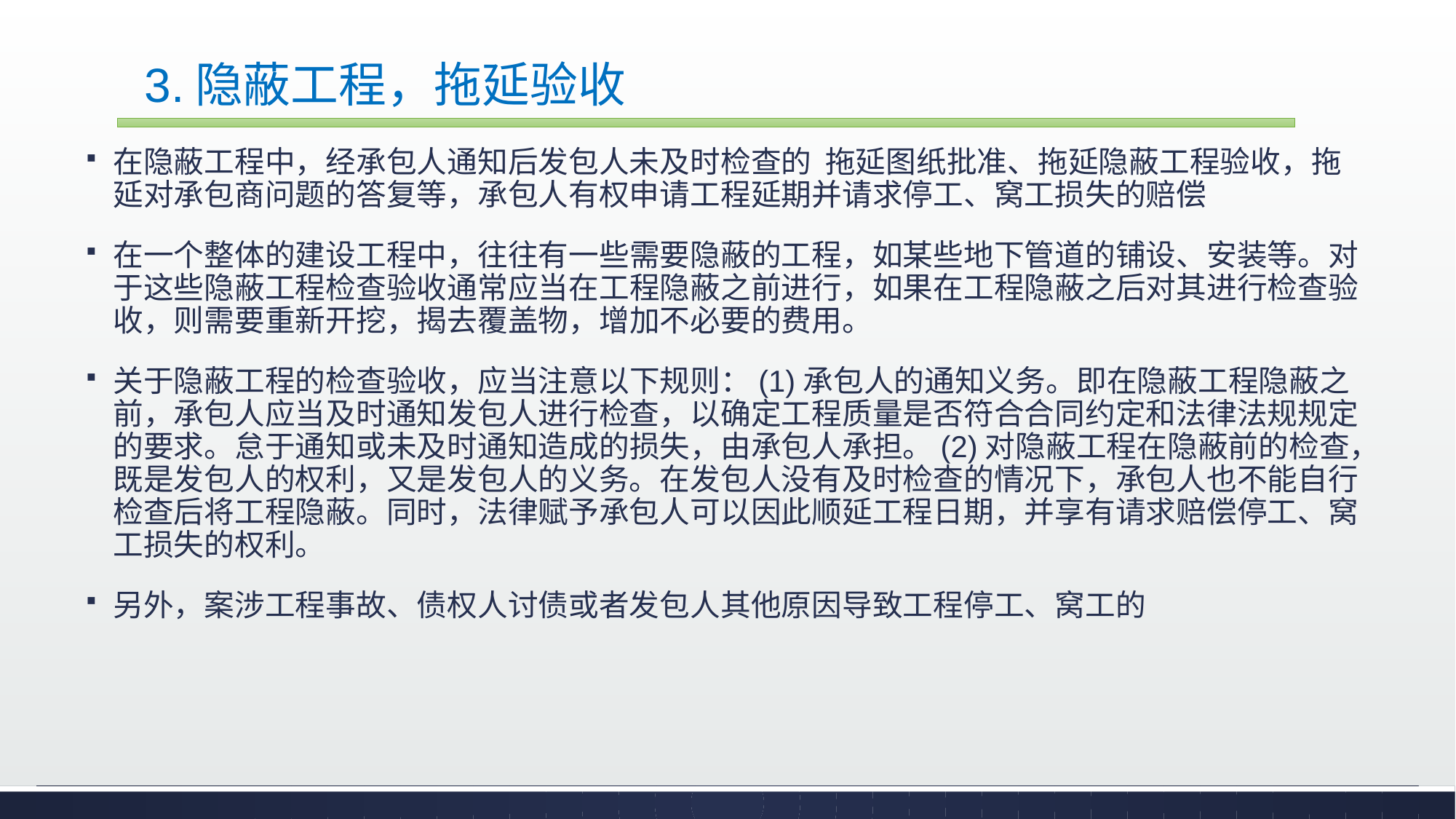

# 3.隐蔽工程，拖延验收

在隐蔽工程中，经承包人通知后发包人未及时检查的  拖延图纸批准、拖延隐蔽工程验收，拖延对承包商问题的答复等，承包人有权申请工程延期并请求停工、窝工损失的赔偿
在一个整体的建设工程中，往往有一些需要隐蔽的工程，如某些地下管道的铺设、安装等。对于这些隐蔽工程检查验收通常应当在工程隐蔽之前进行，如果在工程隐蔽之后对其进行检查验收，则需要重新开挖，揭去覆盖物，增加不必要的费用。
关于隐蔽工程的检查验收，应当注意以下规则：(1)承包人的通知义务。即在隐蔽工程隐蔽之前，承包人应当及时通知发包人进行检查，以确定工程质量是否符合合同约定和法律法规规定的要求。怠于通知或未及时通知造成的损失，由承包人承担。(2)对隐蔽工程在隐蔽前的检查，既是发包人的权利，又是发包人的义务。在发包人没有及时检查的情况下，承包人也不能自行检查后将工程隐蔽。同时，法律赋予承包人可以因此顺延工程日期，并享有请求赔偿停工、窝工损失的权利。
另外，案涉工程事故、债权人讨债或者发包人其他原因导致工程停工、窝工的